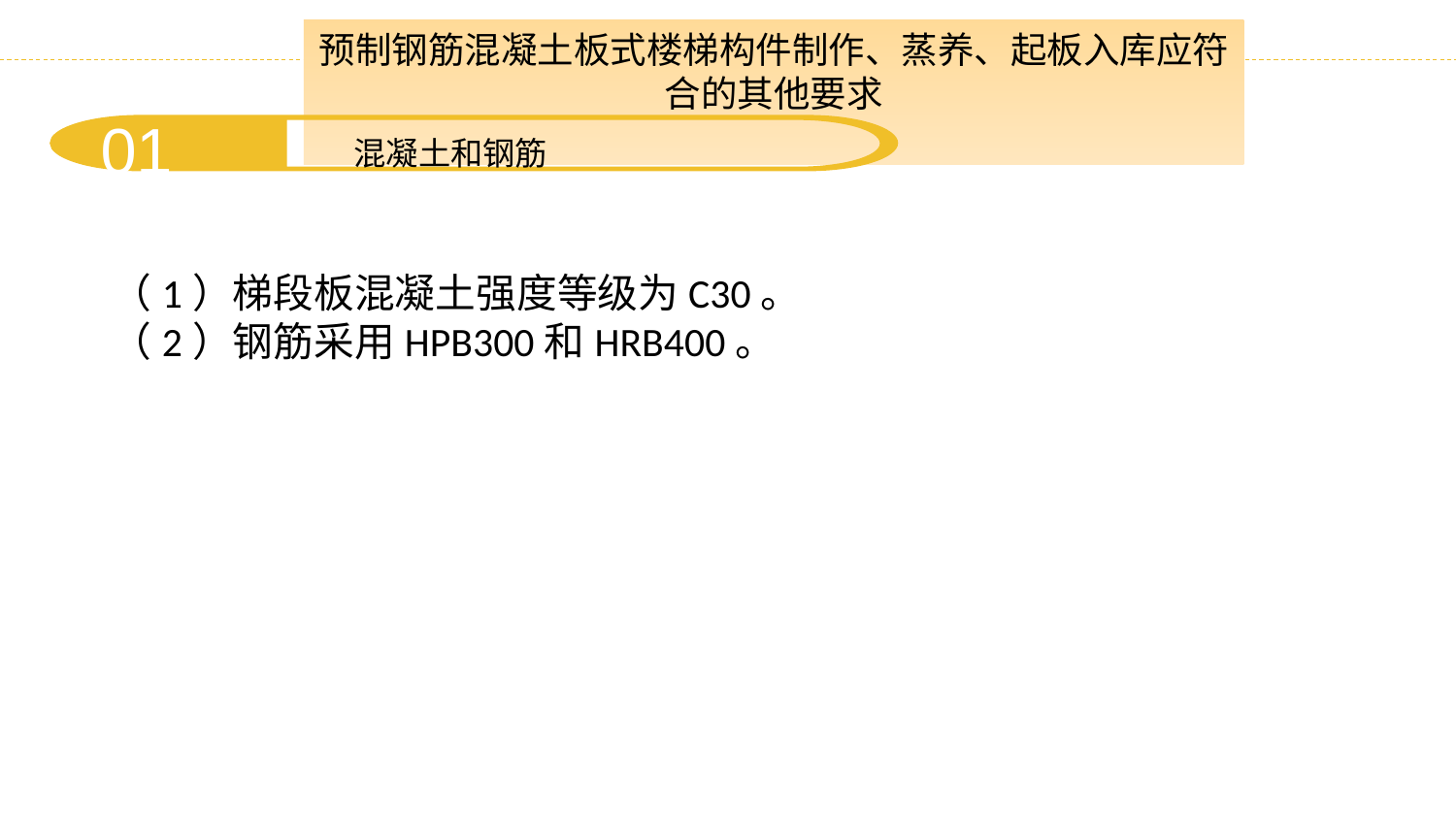

预制钢筋混凝土板式楼梯构件制作、蒸养、起板入库应符合的其他要求

01

混凝土和钢筋

（1）梯段板混凝土强度等级为C30。
（2）钢筋采用HPB300和HRB400。